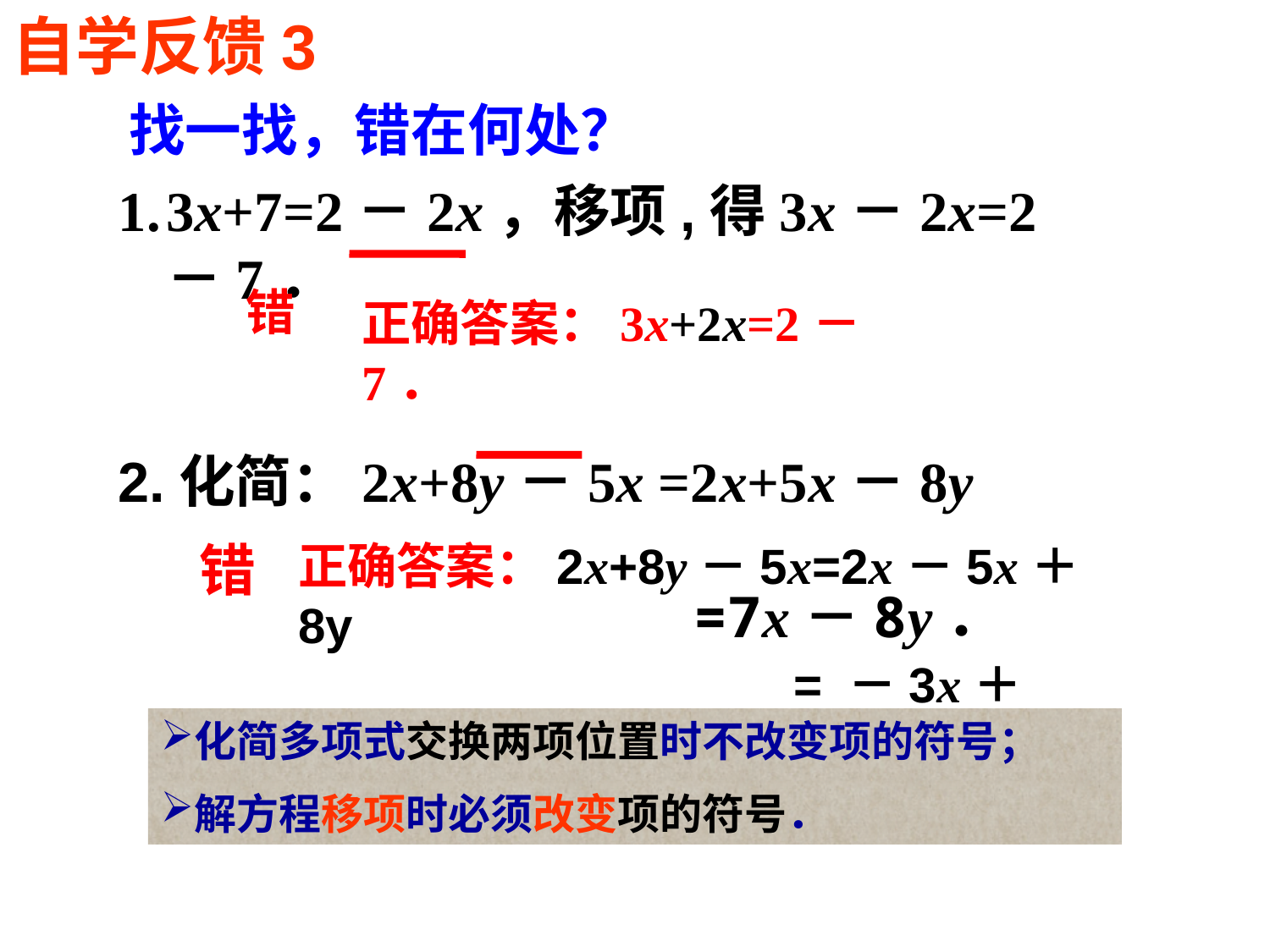

自学反馈3
找一找，错在何处？
3x+7=2－2x，移项,得3x－2x=2－7．

2.化简：2x+8y－5x =2x+5x－8y
                 =7x－8y．

错
正确答案：3x+2x=2－7．

错
正确答案：2x+8y－5x=2x－5x＋8y
                                    = －3x＋8y．
化简多项式交换两项位置时不改变项的符号；
解方程移项时必须改变项的符号．